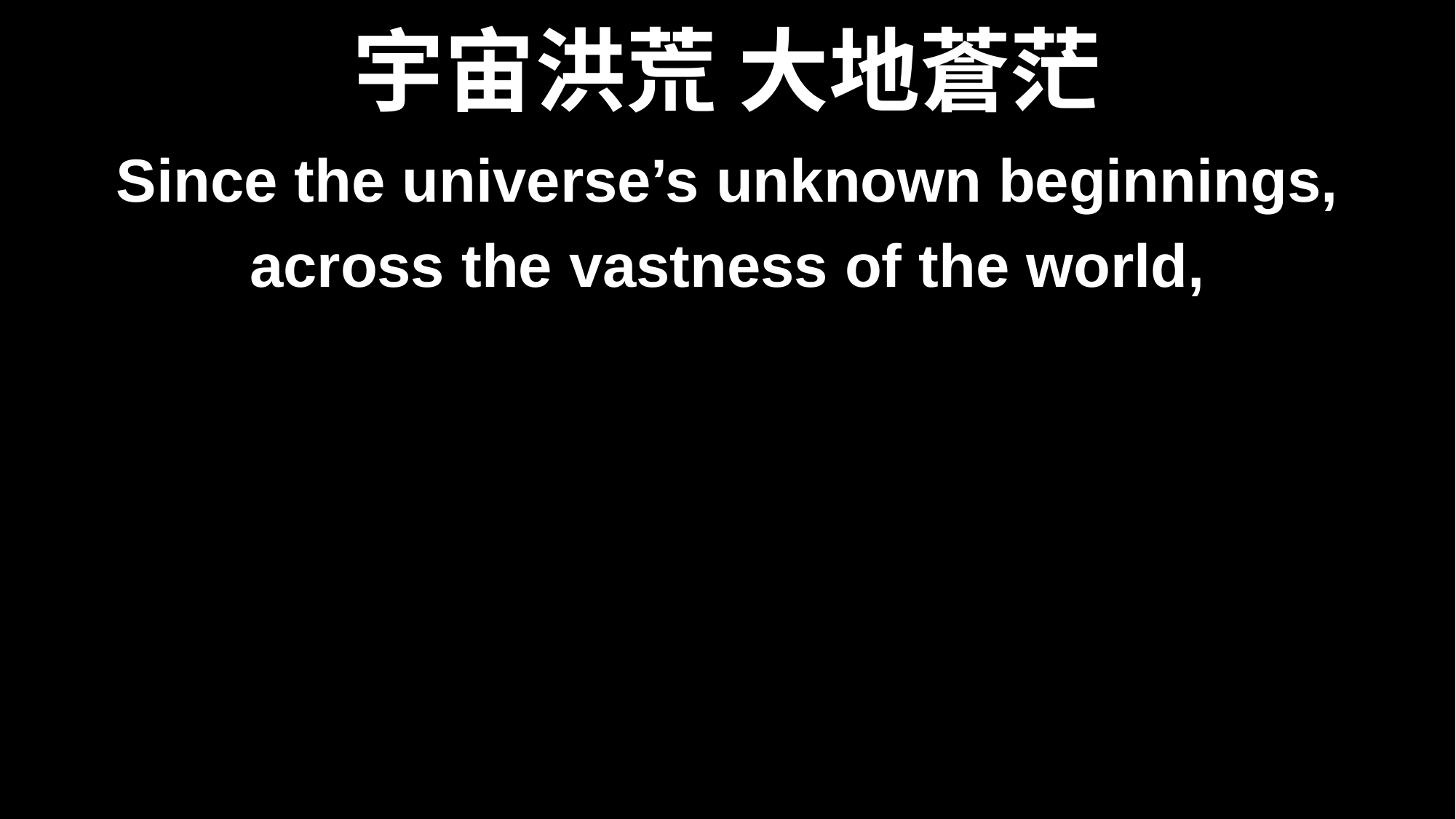

# 宇宙洪荒 大地蒼茫
Since the universe’s unknown beginnings,
across the vastness of the world,